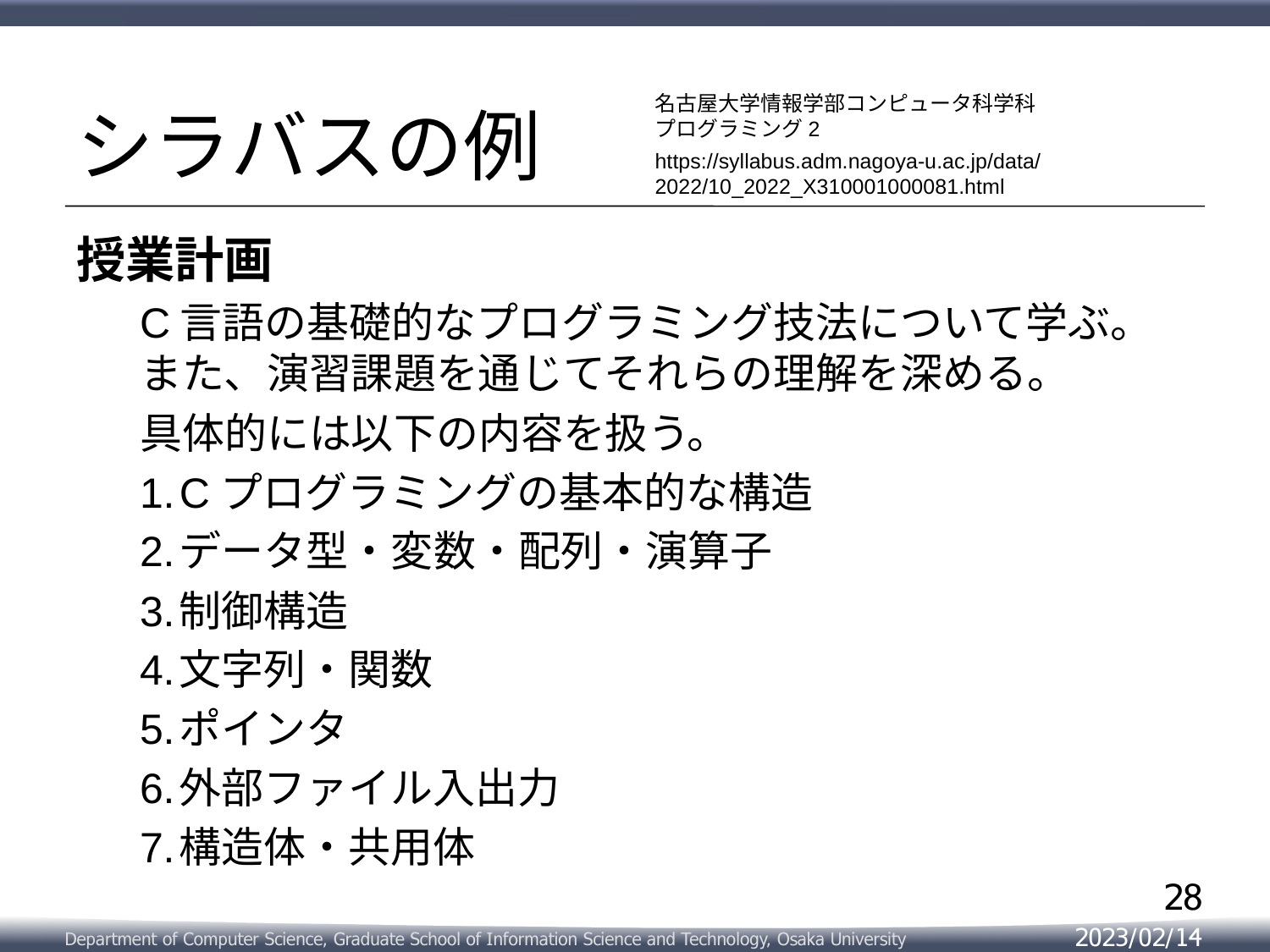

名古屋大学情報学部コンピュータ科学科
プログラミング2
# シラバスの例
https://syllabus.adm.nagoya-u.ac.jp/data/2022/10_2022_X310001000081.html
授業計画
C言語の基礎的なプログラミング技法について学ぶ。また、演習課題を通じてそれらの理解を深める。
具体的には以下の内容を扱う。
Cプログラミングの基本的な構造
データ型・変数・配列・演算子
制御構造
文字列・関数
ポインタ
外部ファイル入出力
構造体・共用体

28
2023/02/14